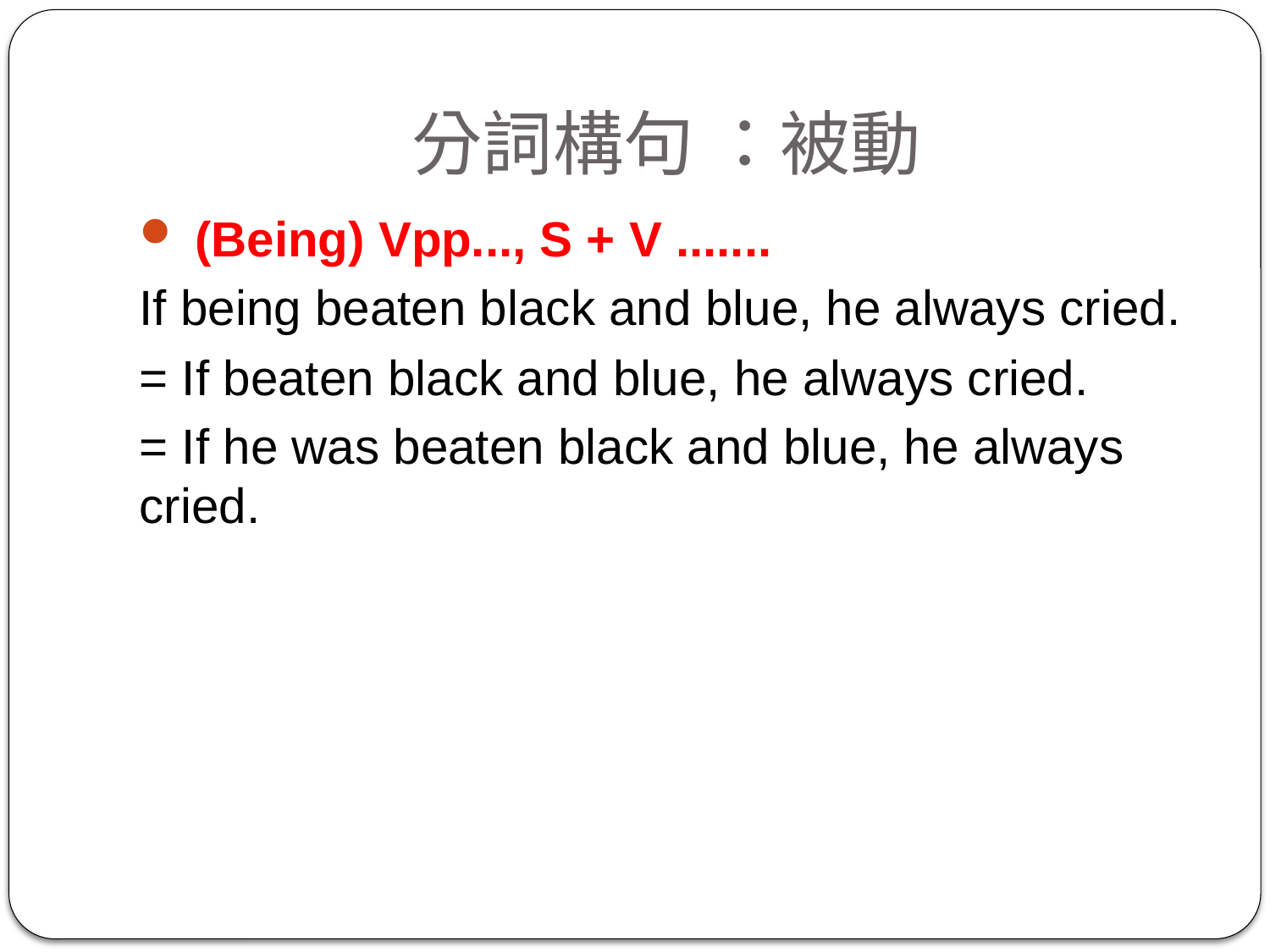

# 分詞構句 ：被動
 (Being) Vpp..., S + V .......
If being beaten black and blue, he always cried.
= If beaten black and blue, he always cried.
= If he was beaten black and blue, he always cried.